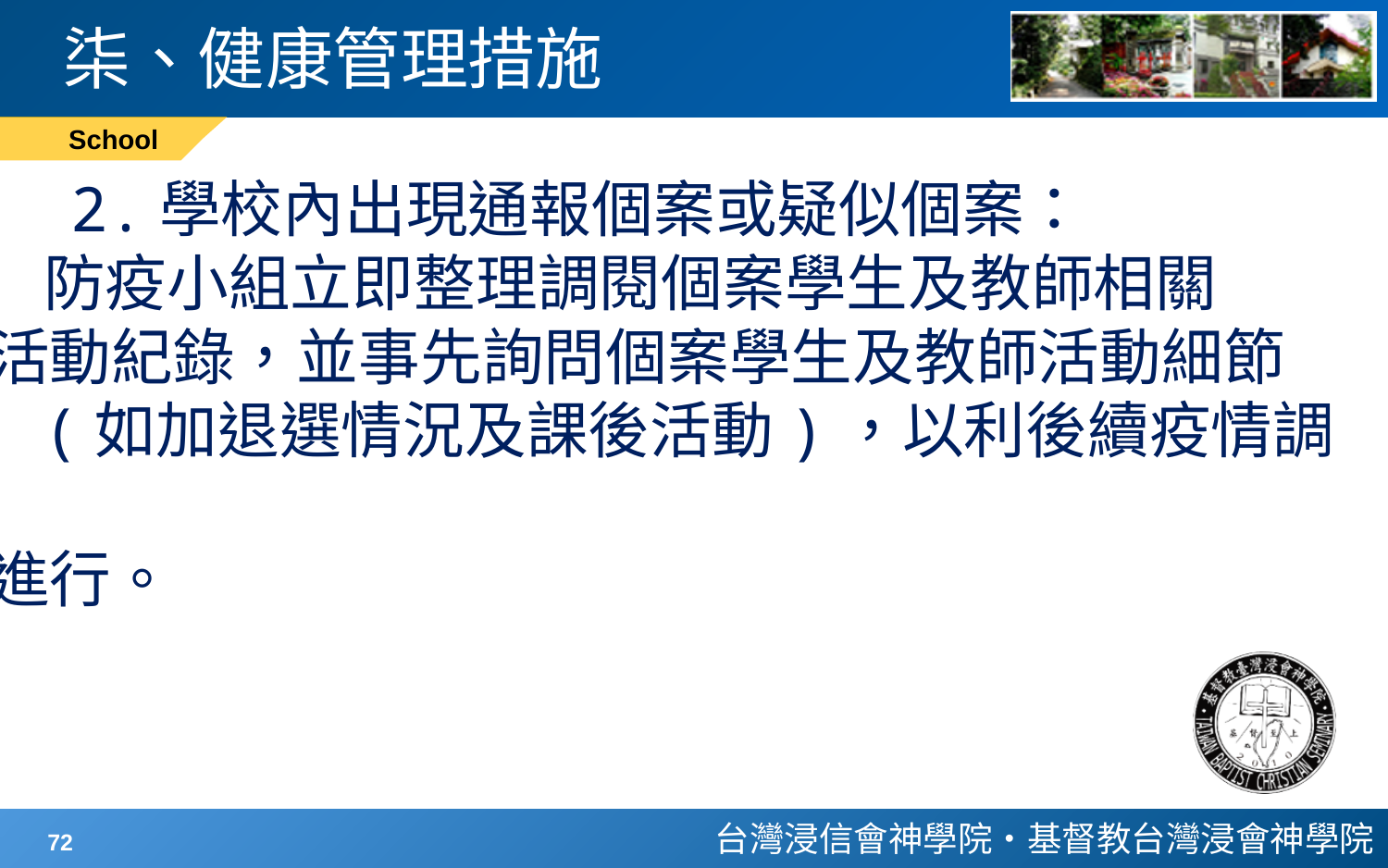

# 柒、健康管理措施
School

2.學校內出現通報個案或疑似個案：
       防疫小組立即整理調閱個案學生及教師相關
   活動紀錄，並事先詢問個案學生及教師活動細節
   (如加退選情況及課後活動)，以利後續疫情調查
   進行。